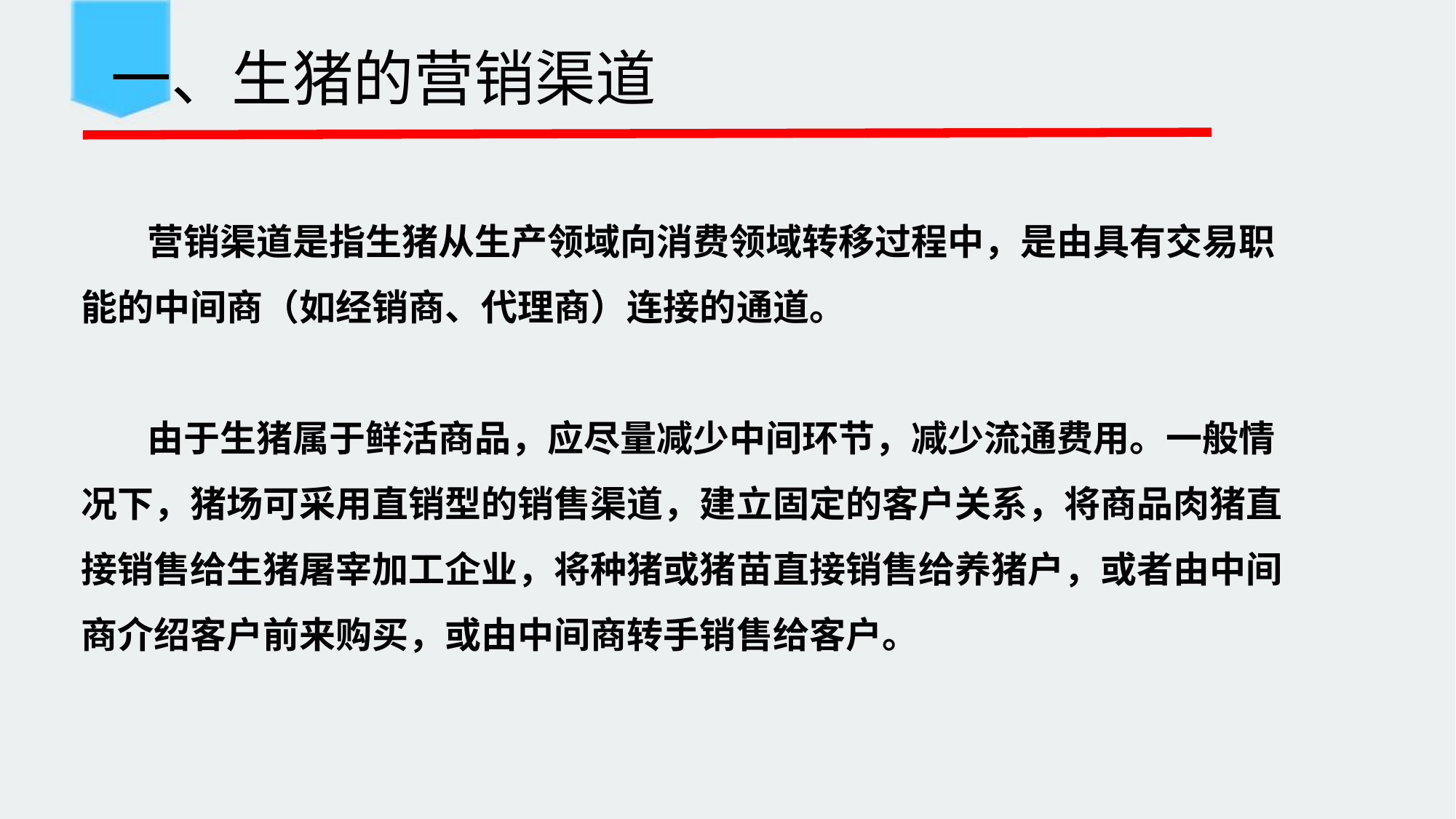

一、生猪的营销渠道
       营销渠道是指生猪从生产领域向消费领域转移过程中，是由具有交易职能的中间商（如经销商、代理商）连接的通道。

       由于生猪属于鲜活商品，应尽量减少中间环节，减少流通费用。一般情况下，猪场可采用直销型的销售渠道，建立固定的客户关系，将商品肉猪直接销售给生猪屠宰加工企业，将种猪或猪苗直接销售给养猪户，或者由中间商介绍客户前来购买，或由中间商转手销售给客户。